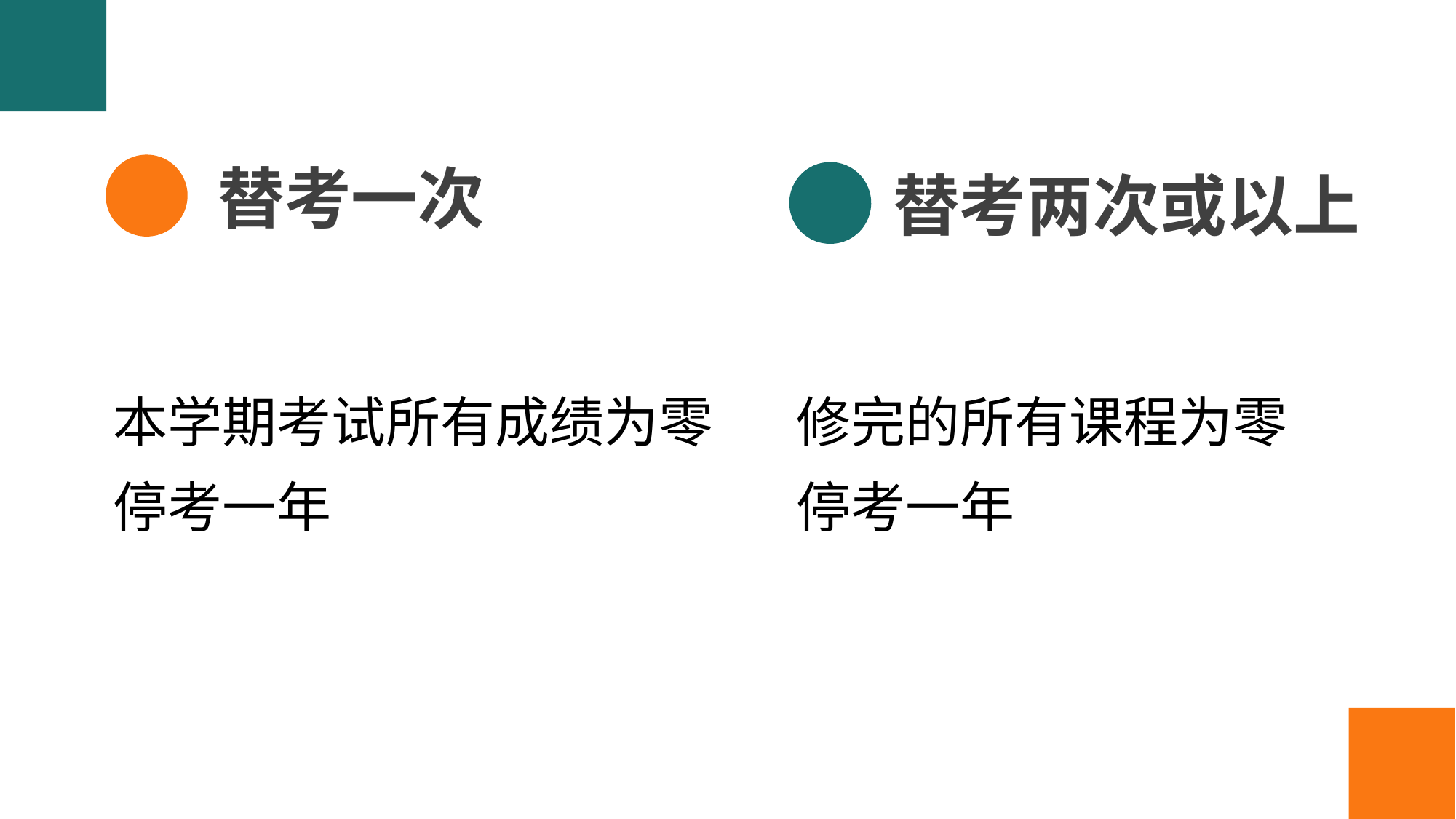

替考一次

替考两次或以上

本学期考试所有成绩为零
停考一年
修完的所有课程为零
停考一年
1
2